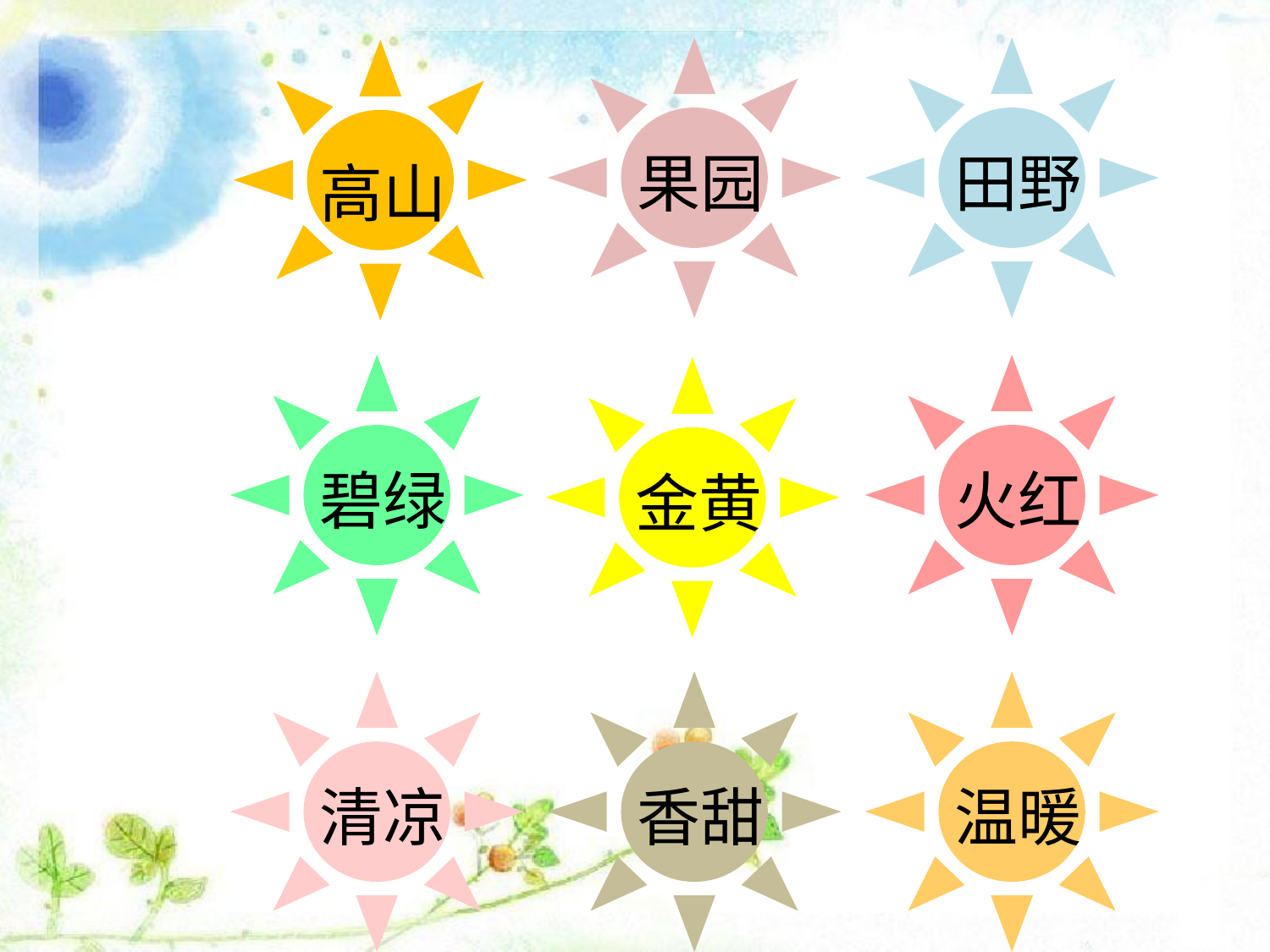

果园
田野
高山

碧绿
火红
金黄

清凉
香甜
温暖